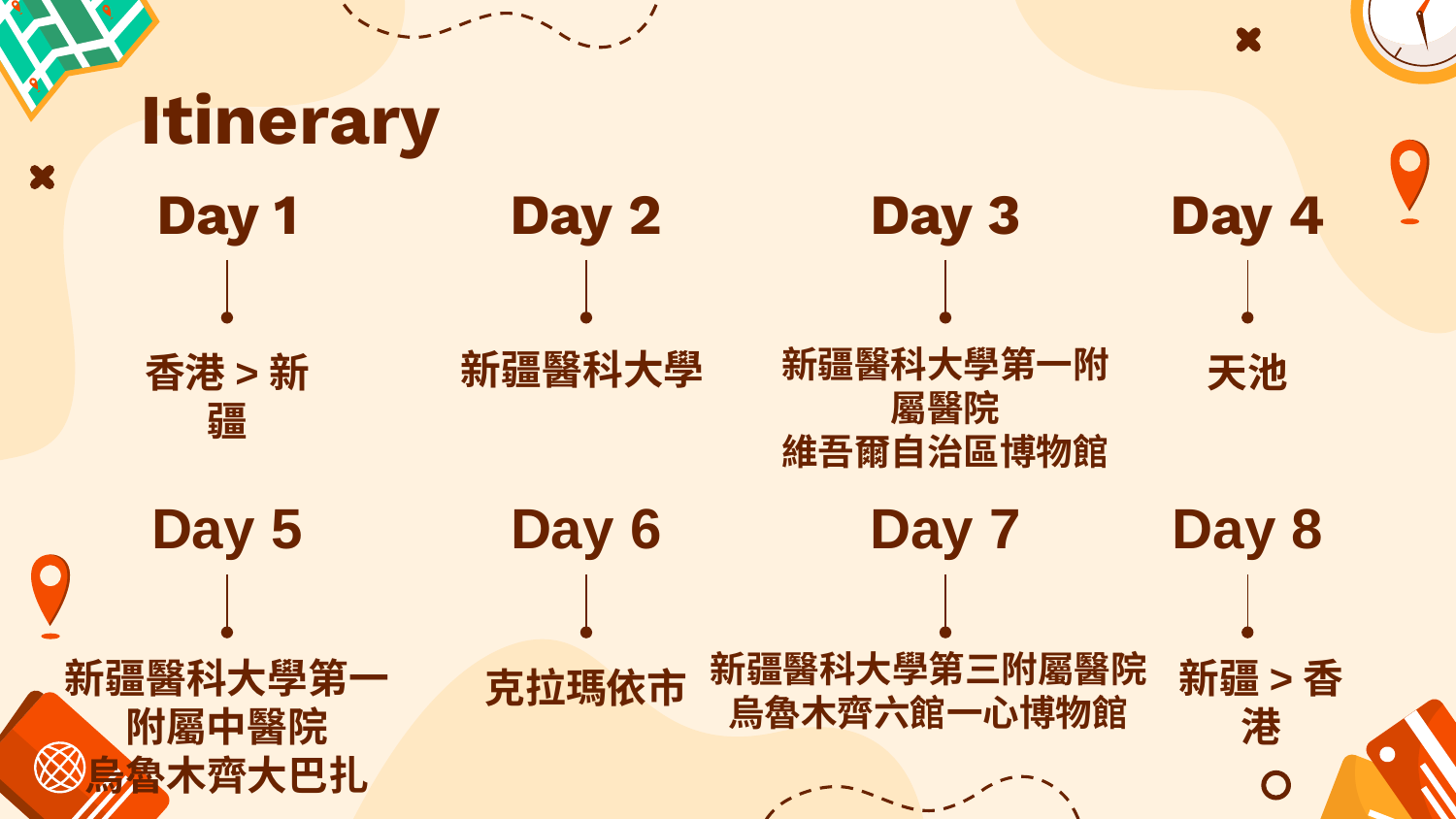

# Itinerary
Day 1
香港>新疆
Day 2
新疆醫科大學
Day 3
新疆醫科大學第一附屬醫院
維吾爾自治區博物館
Day 4
天池
Day 5
新疆醫科大學第一附屬中醫院
烏魯木齊大巴扎
Day 6
克拉瑪依市
Day 7
新疆醫科大學第三附屬醫院
烏魯木齊六館一心博物館
Day 8
新疆>香港